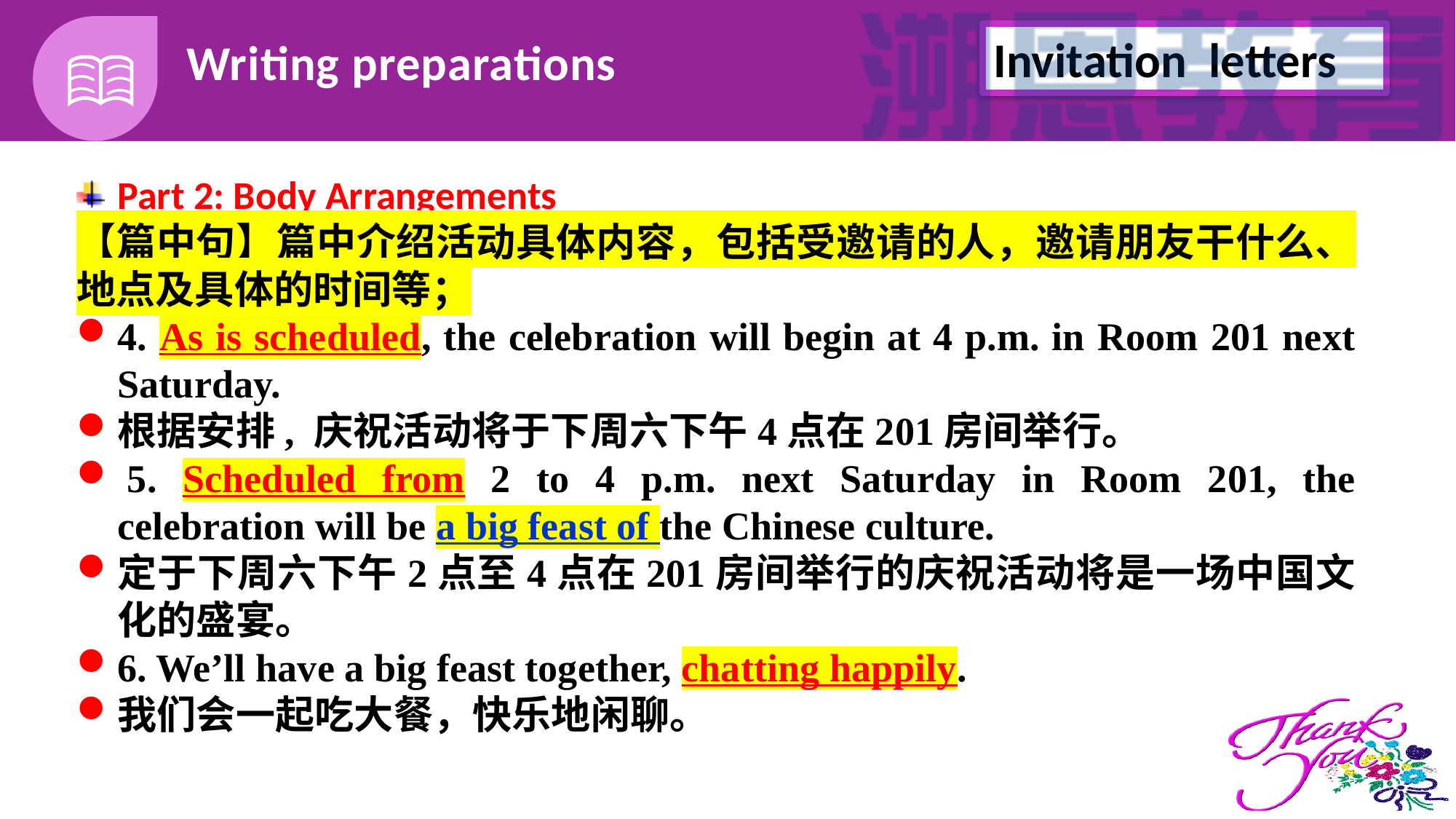

Writing preparations

Part 2: Body Arrangements
【篇中句】篇中介绍活动具体内容，包括受邀请的人，邀请朋友干什么、地点及具体的时间等；
4. As is scheduled, the celebration will begin at 4 p.m. in Room 201 next Saturday.
根据安排, 庆祝活动将于下周六下午4点在201房间举行。
 5. Scheduled from 2 to 4 p.m. next Saturday in Room 201, the celebration will be a big feast of the Chinese culture.
定于下周六下午2点至4点在201房间举行的庆祝活动将是一场中国文化的盛宴。
6. We’ll have a big feast together, chatting happily.
我们会一起吃大餐，快乐地闲聊。